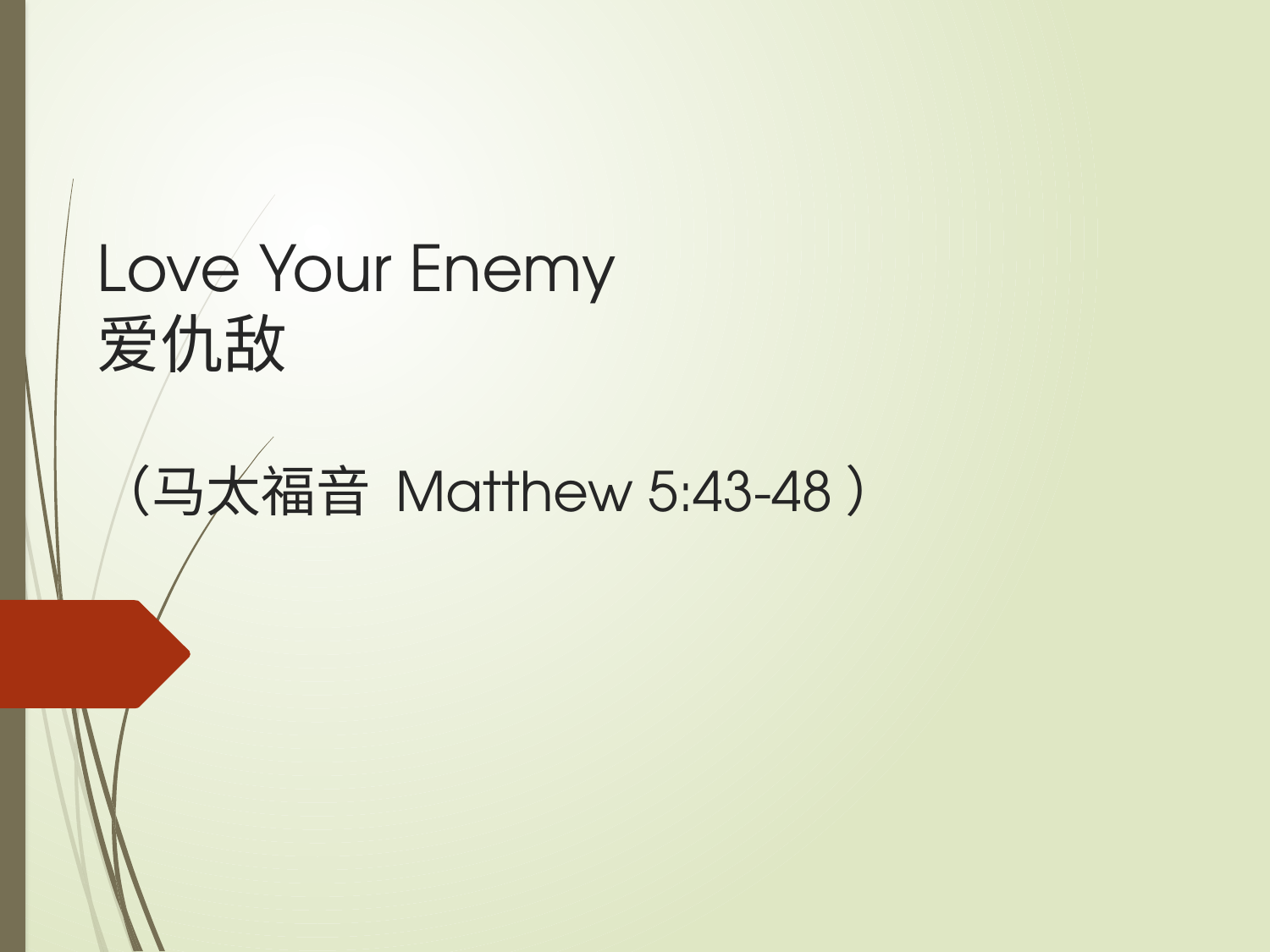

# Love Your Enemy 爱仇敌 （马太福音 Matthew 5:43-48）